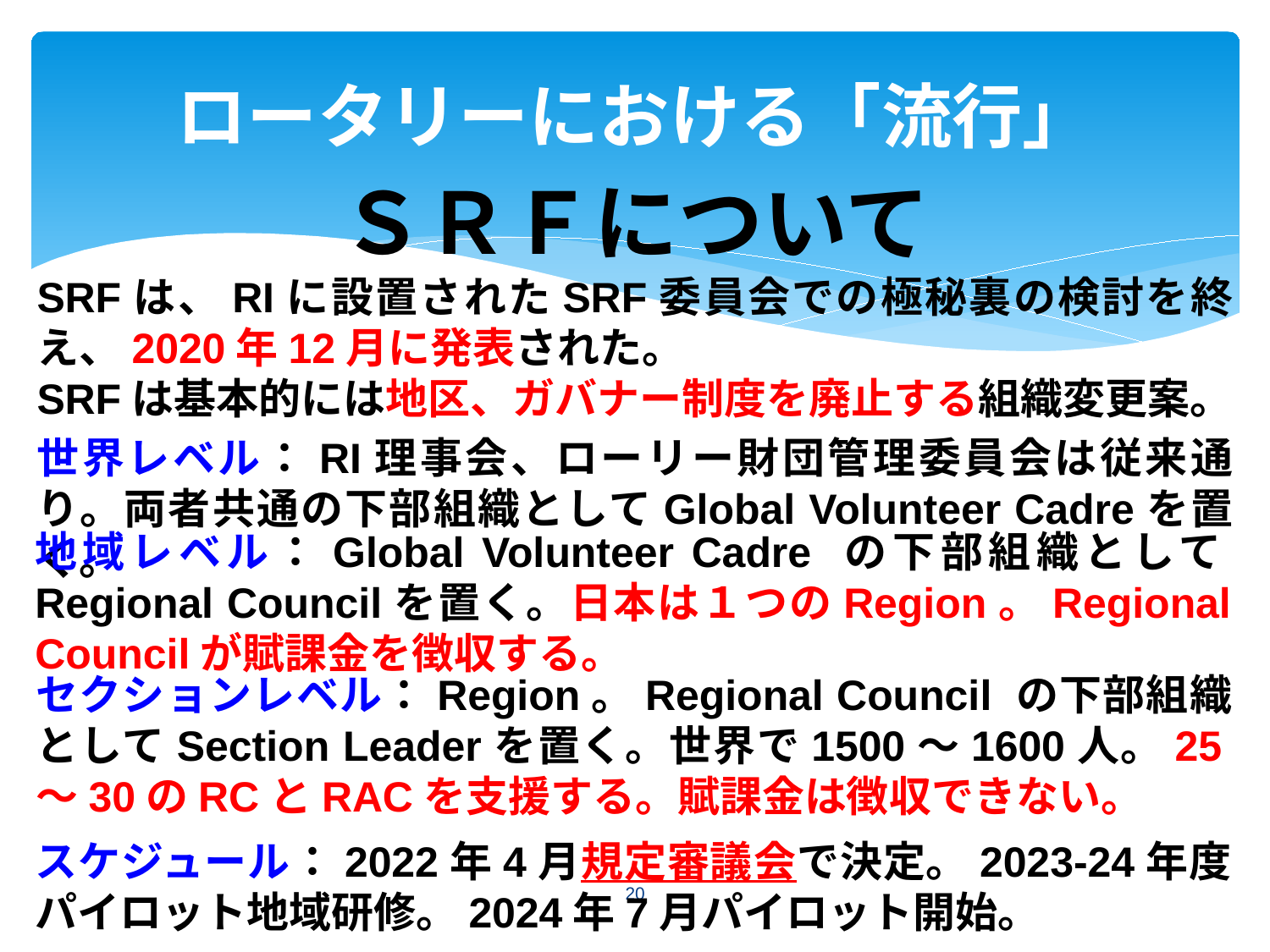

ロータリーにおける「流行」
ＳＲＦについて
SRFは、RIに設置されたSRF委員会での極秘裏の検討を終え、2020年12月に発表された。
SRFは基本的には地区、ガバナー制度を廃止する組織変更案。
世界レベル：RI理事会、ローリー財団管理委員会は従来通り。両者共通の下部組織としてGlobal Volunteer Cadreを置く。
地域レベル：Global Volunteer Cadre の下部組織としてRegional Councilを置く。日本は１つのRegion。Regional Councilが賦課金を徴収する。
セクションレベル：Region。Regional Council の下部組織としてSection Leaderを置く。世界で1500～1600人。25～30のRCとRACを支援する。賦課金は徴収できない。
スケジュール：2022年4月規定審議会で決定。2023-24年度パイロット地域研修。2024年7月パイロット開始。
20